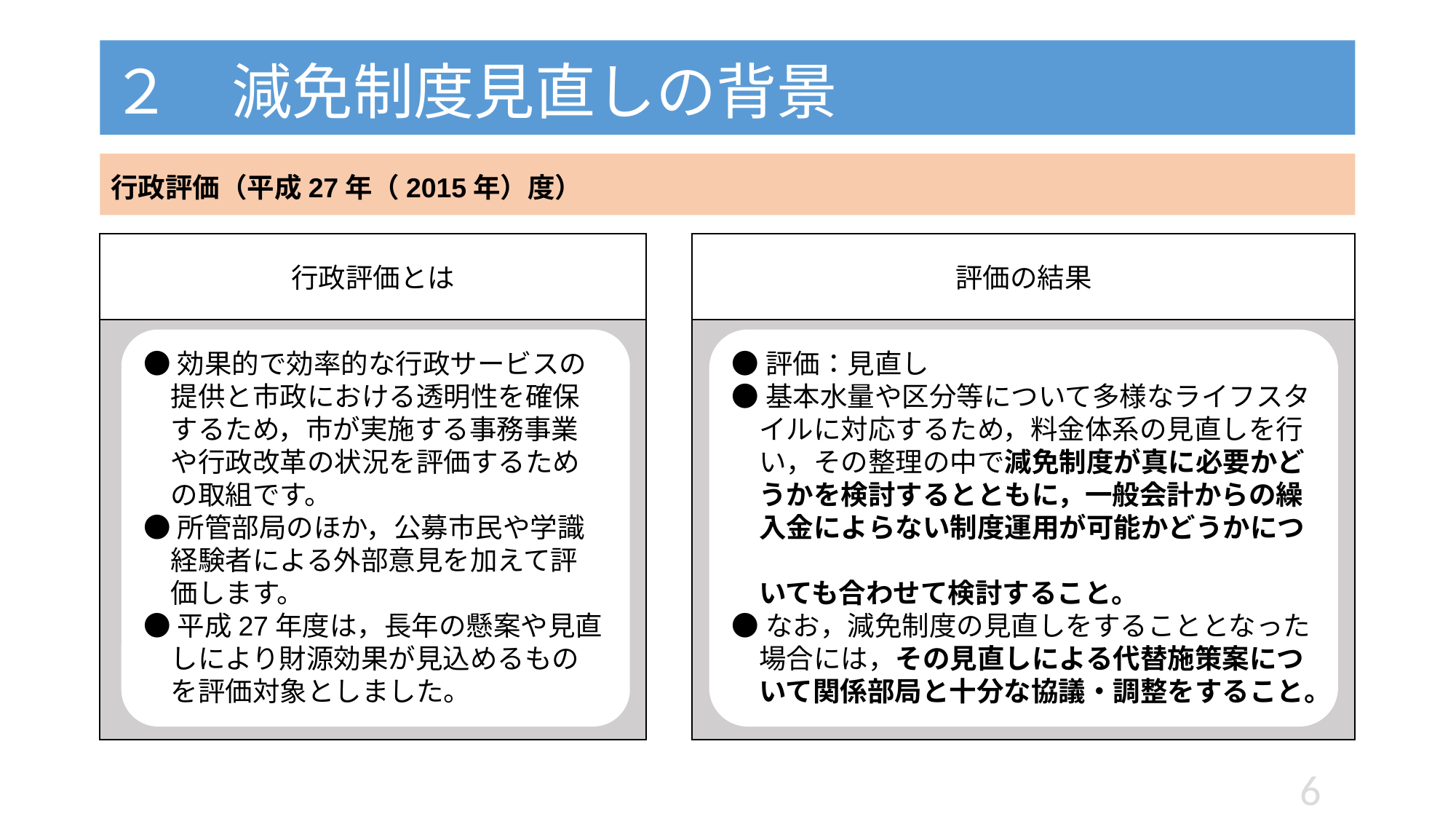

# ２　減免制度見直しの背景
行政評価（平成27年（2015年）度）

行政評価とは
評価の結果
●効果的で効率的な行政サービスの
　提供と市政における透明性を確保
　するため，市が実施する事務事業
　や行政改革の状況を評価するため
　の取組です。
●所管部局のほか，公募市民や学識
　経験者による外部意見を加えて評
　価します。
●平成27年度は，長年の懸案や見直
　しにより財源効果が見込めるもの
　を評価対象としました。

●評価：見直し
●基本水量や区分等について多様なライフスタ
　イルに対応するため，料金体系の見直しを行
　い，その整理の中で減免制度が真に必要かど
　うかを検討するとともに，一般会計からの繰
　入金によらない制度運用が可能かどうかにつ
　いても合わせて検討すること。
●なお，減免制度の見直しをすることとなった
　場合には，その見直しによる代替施策案につ
　いて関係部局と十分な協議・調整をすること。
6